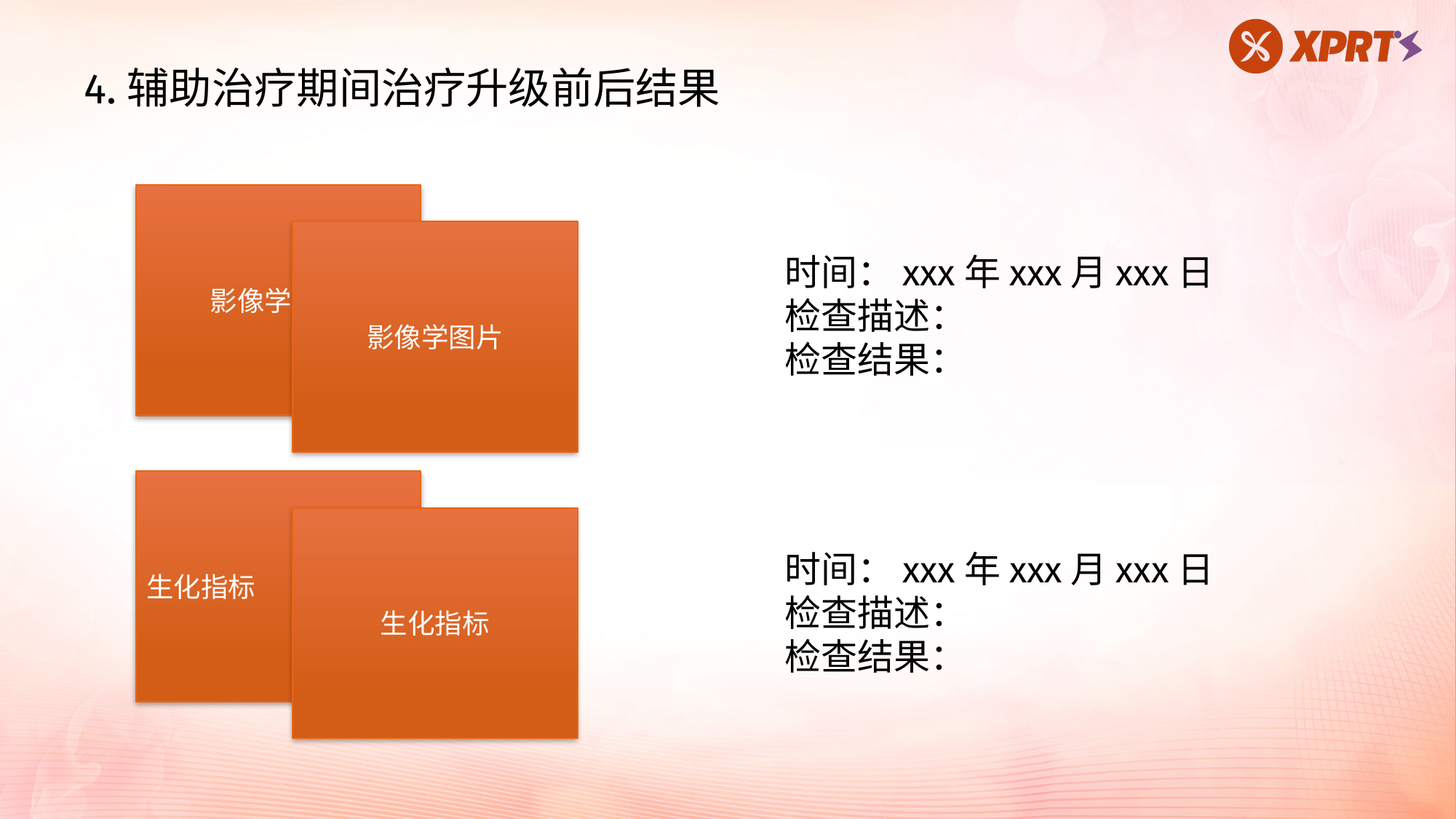

4.辅助治疗期间治疗升级前后结果
影像学图片
影像学图片
生化指标
生化指标
时间：xxx年xxx月xxx日
检查描述：
检查结果：
时间：xxx年xxx月xxx日
检查描述：
检查结果：